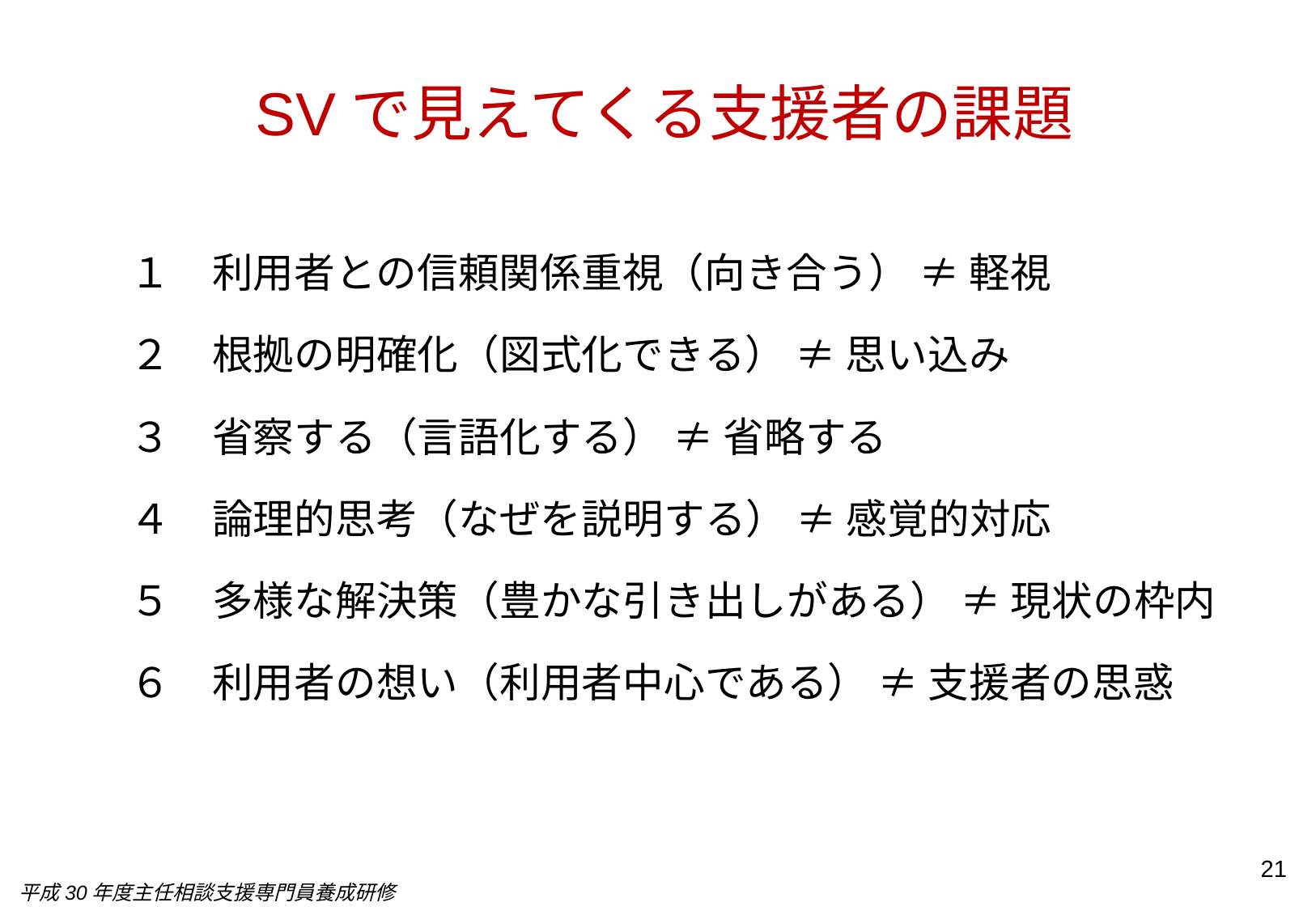

# SVで見えてくる支援者の課題
１　利用者との信頼関係重視（向き合う） ≠ 軽視
２　根拠の明確化（図式化できる） ≠ 思い込み
３　省察する（言語化する） ≠ 省略する
４　論理的思考（なぜを説明する） ≠ 感覚的対応
５　多様な解決策（豊かな引き出しがある） ≠ 現状の枠内
６　利用者の想い（利用者中心である） ≠ 支援者の思惑
21
平成30年度主任相談支援専門員養成研修